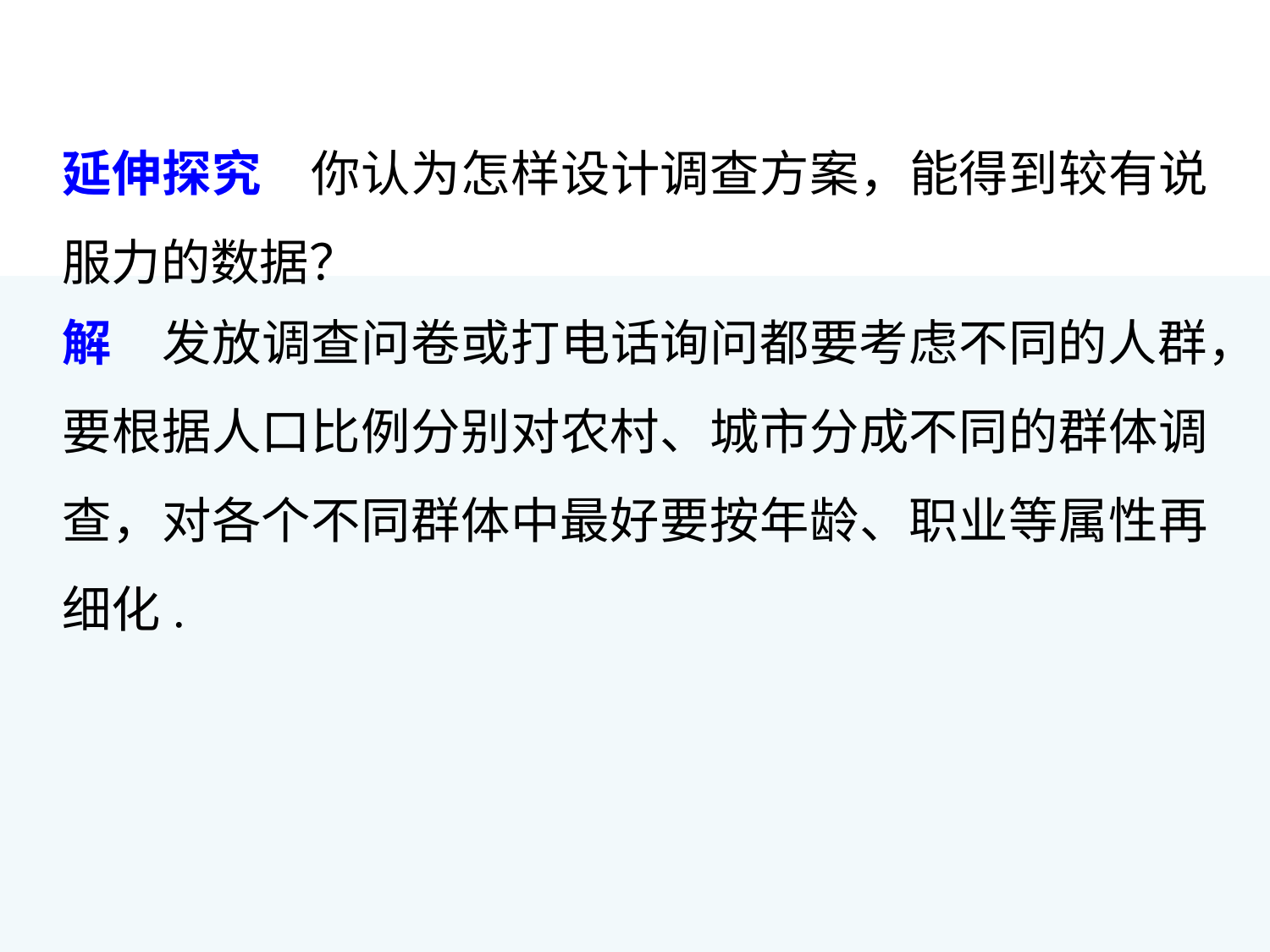

延伸探究　你认为怎样设计调查方案，能得到较有说服力的数据？
解　发放调查问卷或打电话询问都要考虑不同的人群，要根据人口比例分别对农村、城市分成不同的群体调查，对各个不同群体中最好要按年龄、职业等属性再细化.